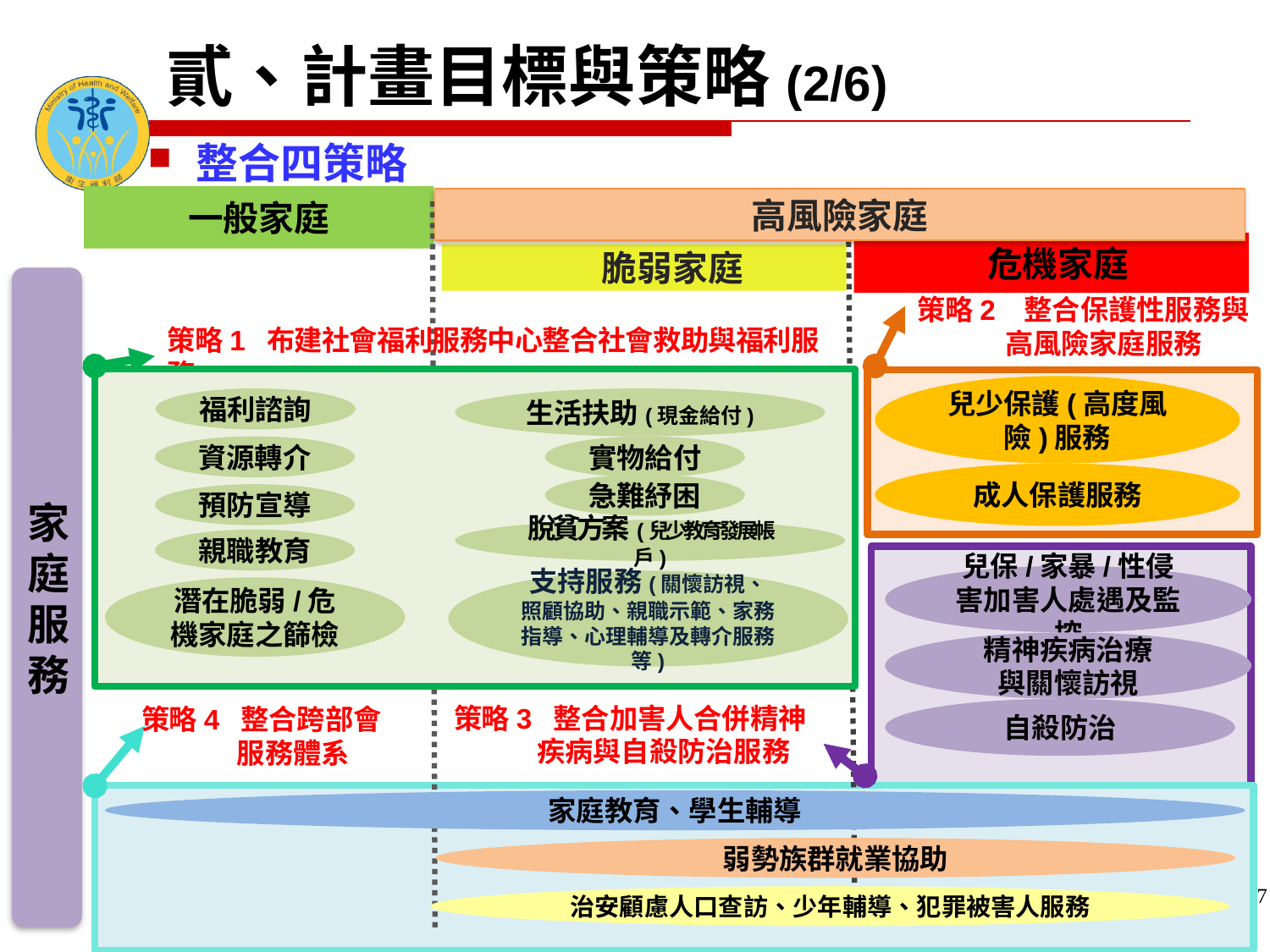

# 貳、計畫目標與策略(2/6)
整合四策略
一般家庭
高風險家庭
              危機家庭
      脆弱家庭
家庭服務
策略2   整合保護性服務與高風險家庭服務

策略1  布建社會福利服務中心整合社會救助與福利服務

福利諮詢
生活扶助(現金給付)
資源轉介
實物給付
急難紓困
預防宣導
脫貧方案(兒少教育發展帳戶)
親職教育
支持服務(關懷訪視、照顧協助、親職示範、家務指導、心理輔導及轉介服務等)
潛在脆弱/危機家庭之篩檢

兒少保護(高度風險)服務
成人保護服務

兒保/家暴/性侵害加害人處遇及監控
精神疾病治療
與關懷訪視
自殺防治
策略3  整合加害人合併精神
            疾病與自殺防治服務

策略4  整合跨部會
              服務體系

家庭教育、學生輔導
弱勢族群就業協助
7
治安顧慮人口查訪、少年輔導、犯罪被害人服務